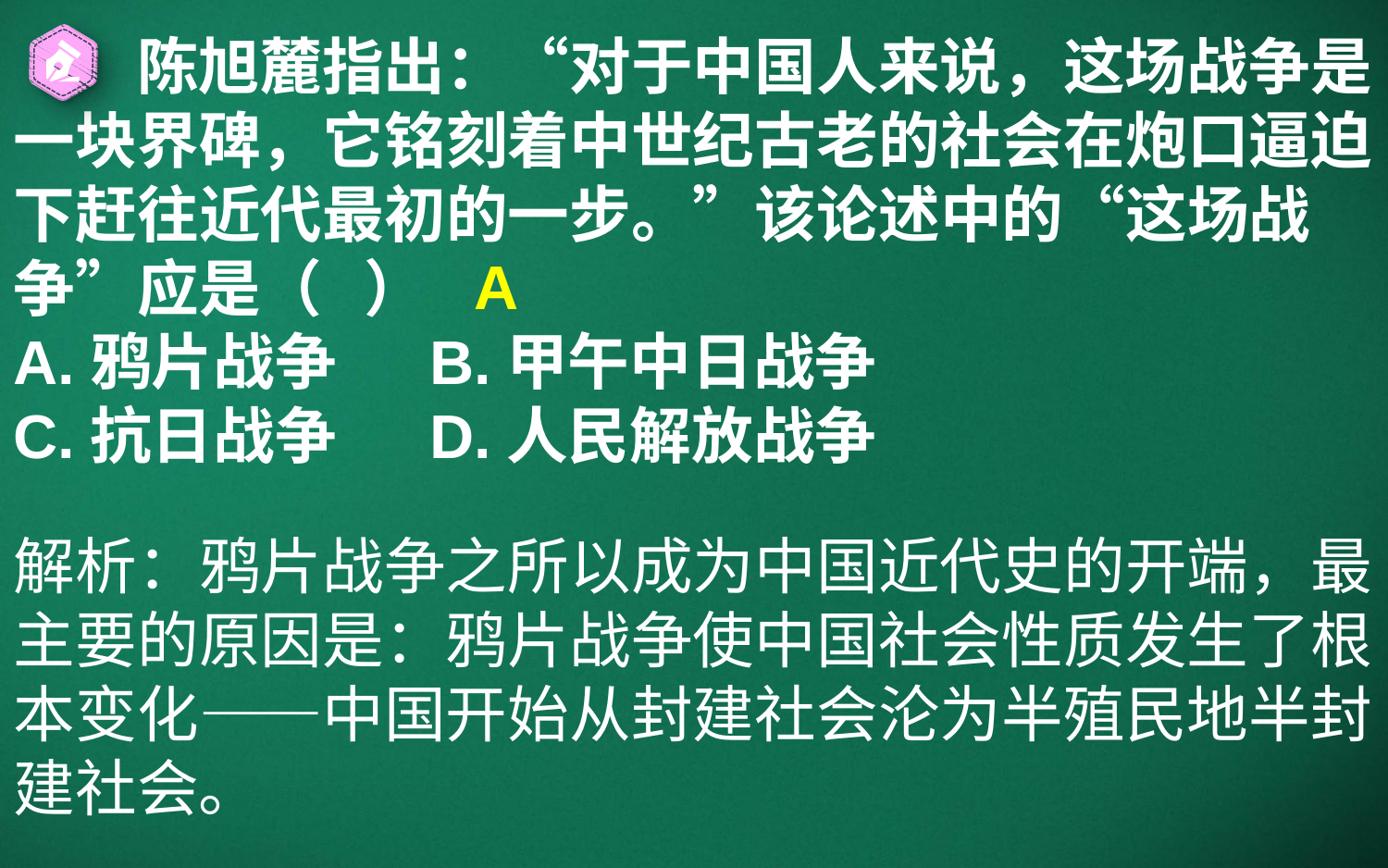

陈旭麓指出：“对于中国人来说，这场战争是一块界碑，它铭刻着中世纪古老的社会在炮口逼迫下赶往近代最初的一步。”该论述中的“这场战争”应是（   ）
A.鸦片战争	B.甲午中日战争
C.抗日战争	D.人民解放战争

A
解析：鸦片战争之所以成为中国近代史的开端，最主要的原因是：鸦片战争使中国社会性质发生了根本变化——中国开始从封建社会沦为半殖民地半封建社会。